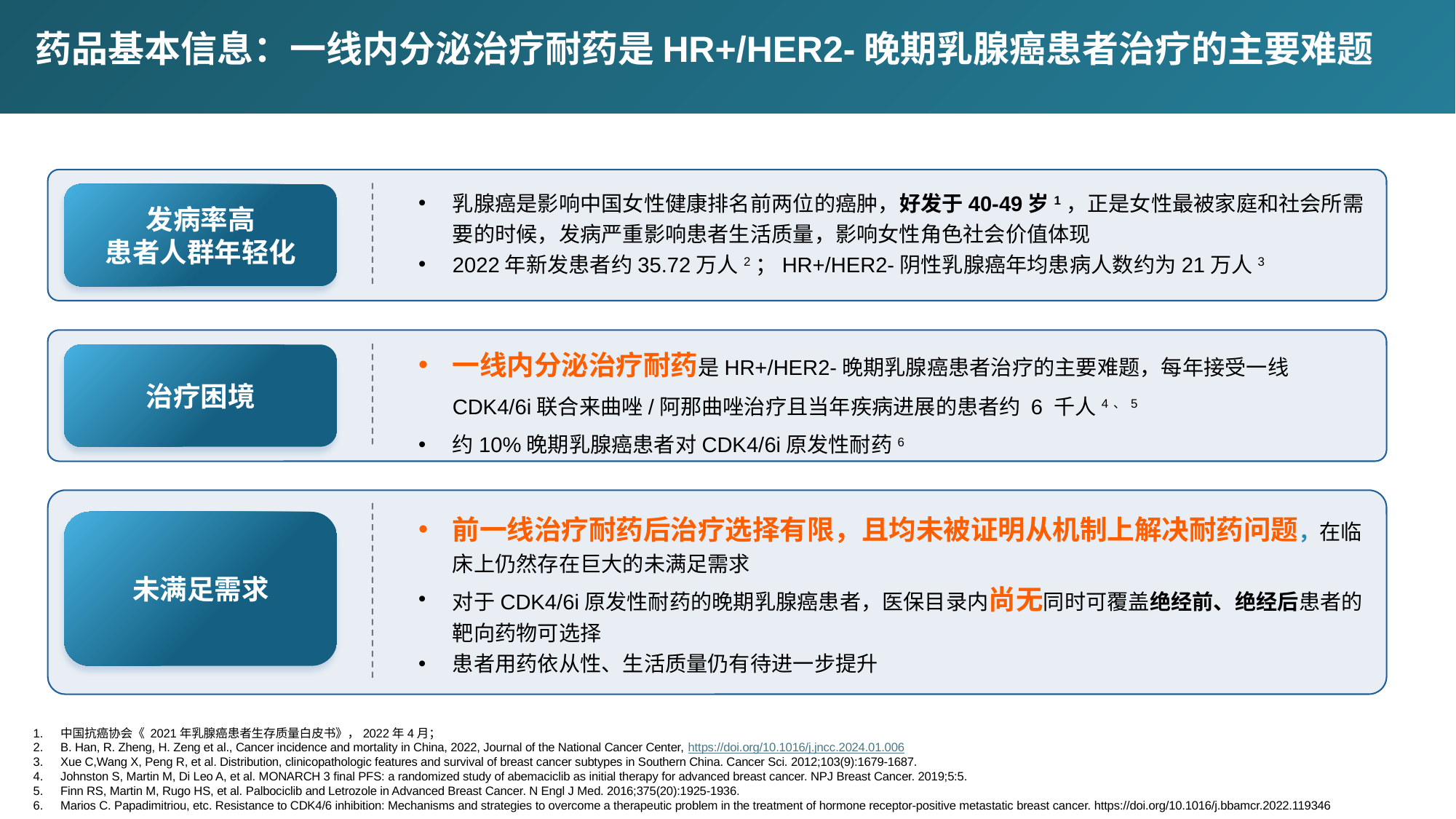

# 药品基本信息：一线内分泌治疗耐药是HR+/HER2-晚期乳腺癌患者治疗的主要难题

乳腺癌是影响中国女性健康排名前两位的癌肿，好发于40-49岁1，正是女性最被家庭和社会所需要的时候，发病严重影响患者生活质量，影响女性角色社会价值体现
2022年新发患者约35.72万人2；HR+/HER2-阴性乳腺癌年均患病人数约为21万人3
发病率高
患者人群年轻化
一线内分泌治疗耐药是HR+/HER2-晚期乳腺癌患者治疗的主要难题，每年接受一线CDK4/6i联合来曲唑/阿那曲唑治疗且当年疾病进展的患者约 6 千人4、5
约10%晚期乳腺癌患者对CDK4/6i原发性耐药6

治疗困境

前一线治疗耐药后治疗选择有限，且均未被证明从机制上解决耐药问题，在临床上仍然存在巨大的未满足需求
对于CDK4/6i原发性耐药的晚期乳腺癌患者，医保目录内尚无同时可覆盖绝经前、绝经后患者的靶向药物可选择
患者用药依从性、生活质量仍有待进一步提升
未满足需求
中国抗癌协会《 2021年乳腺癌患者生存质量白皮书》，2022年4月；
B. Han, R. Zheng, H. Zeng et al., Cancer incidence and mortality in China, 2022, Journal of the National Cancer Center, https://doi.org/10.1016/j.jncc.2024.01.006
Xue C,Wang X, Peng R, et al. Distribution, clinicopathologic features and survival of breast cancer subtypes in Southern China. Cancer Sci. 2012;103(9):1679-1687.
Johnston S, Martin M, Di Leo A, et al. MONARCH 3 final PFS: a randomized study of abemaciclib as initial therapy for advanced breast cancer. NPJ Breast Cancer. 2019;5:5.
Finn RS, Martin M, Rugo HS, et al. Palbociclib and Letrozole in Advanced Breast Cancer. N Engl J Med. 2016;375(20):1925-1936.
Marios C. Papadimitriou, etc. Resistance to CDK4/6 inhibition: Mechanisms and strategies to overcome a therapeutic problem in the treatment of hormone receptor-positive metastatic breast cancer. https://doi.org/10.1016/j.bbamcr.2022.119346